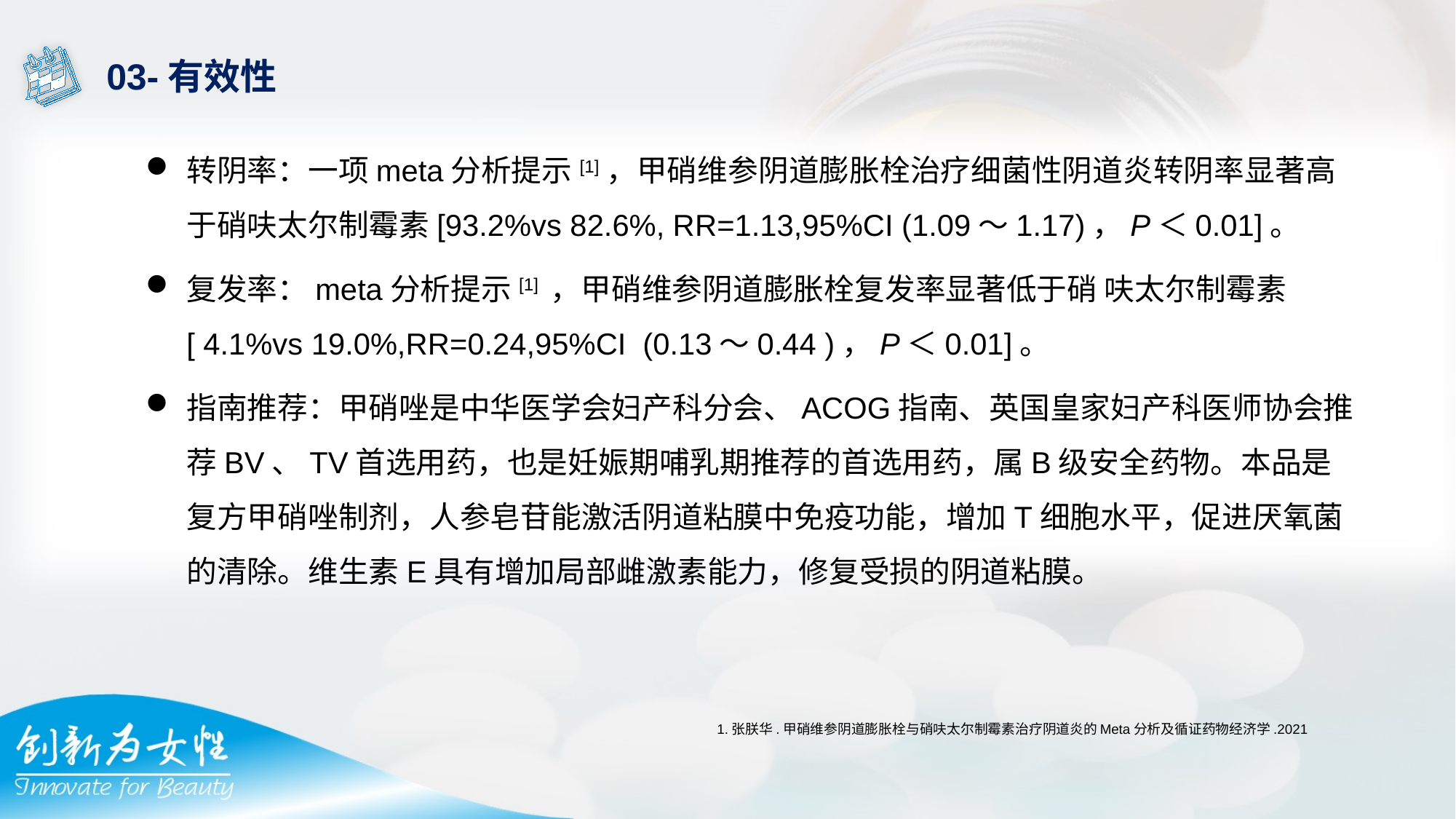

03-有效性
转阴率：一项meta分析提示[1]，甲硝维参阴道膨胀栓治疗细菌性阴道炎转阴率显著高于硝呋太尔制霉素[93.2%vs 82.6%, RR=1.13,95%CI (1.09～1.17)，P＜0.01]。
复发率：meta分析提示[1] ，甲硝维参阴道膨胀栓复发率显著低于硝 呋太尔制霉素[ 4.1%vs 19.0%,RR=0.24,95%CI  (0.13～0.44 )，P＜0.01]。
指南推荐：甲硝唑是中华医学会妇产科分会、ACOG指南、英国皇家妇产科医师协会推荐BV、TV首选用药，也是妊娠期哺乳期推荐的首选用药，属B级安全药物。本品是复方甲硝唑制剂，人参皂苷能激活阴道粘膜中免疫功能，增加T细胞水平，促进厌氧菌的清除。维生素E具有增加局部雌激素能力，修复受损的阴道粘膜。
1.张朕华.甲硝维参阴道膨胀栓与硝呋太尔制霉素治疗阴道炎的Meta分析及循证药物经济学.2021